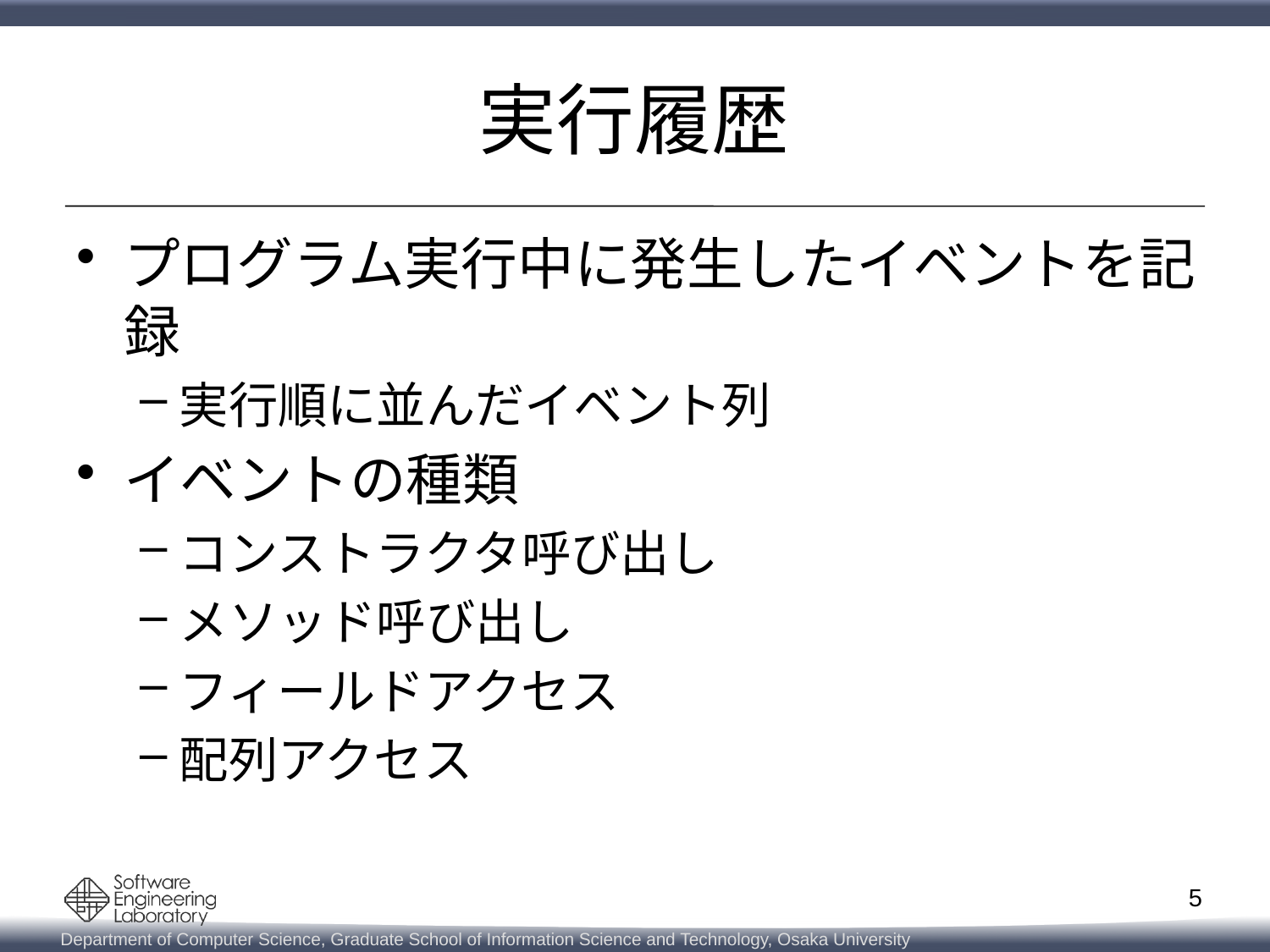

# 実行履歴
プログラム実行中に発生したイベントを記録
実行順に並んだイベント列
イベントの種類
コンストラクタ呼び出し
メソッド呼び出し
フィールドアクセス
配列アクセス
5